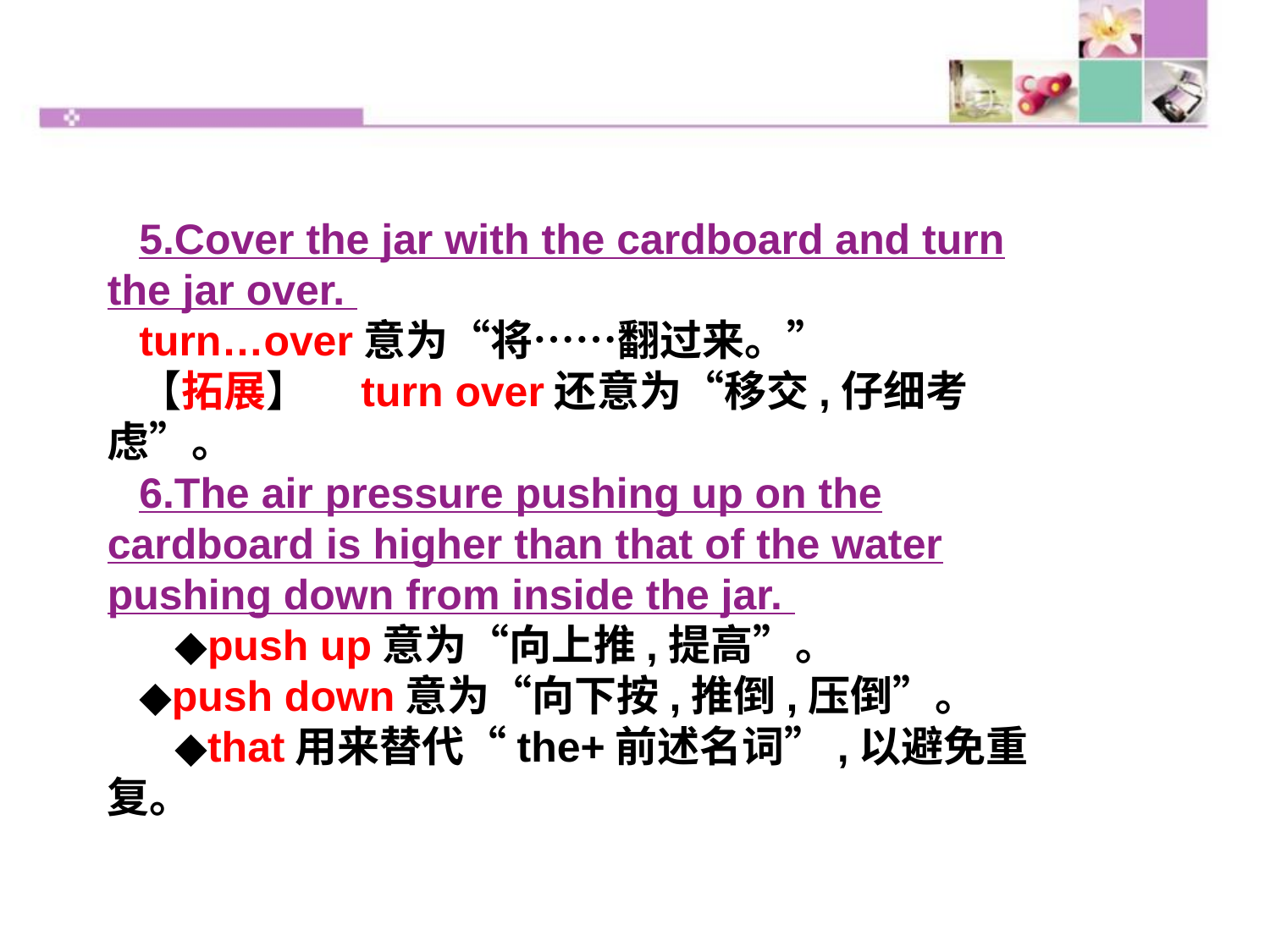

5.Cover the jar with the cardboard and turn the jar over.
turn…over意为“将……翻过来。”
【拓展】　turn over还意为“移交,仔细考虑”。
6.The air pressure pushing up on the cardboard is higher than that of the water pushing down from inside the jar.
   ◆push up意为“向上推,提高”。
◆push down意为“向下按,推倒,压倒”。
   ◆that用来替代“the+前述名词”,以避免重复。